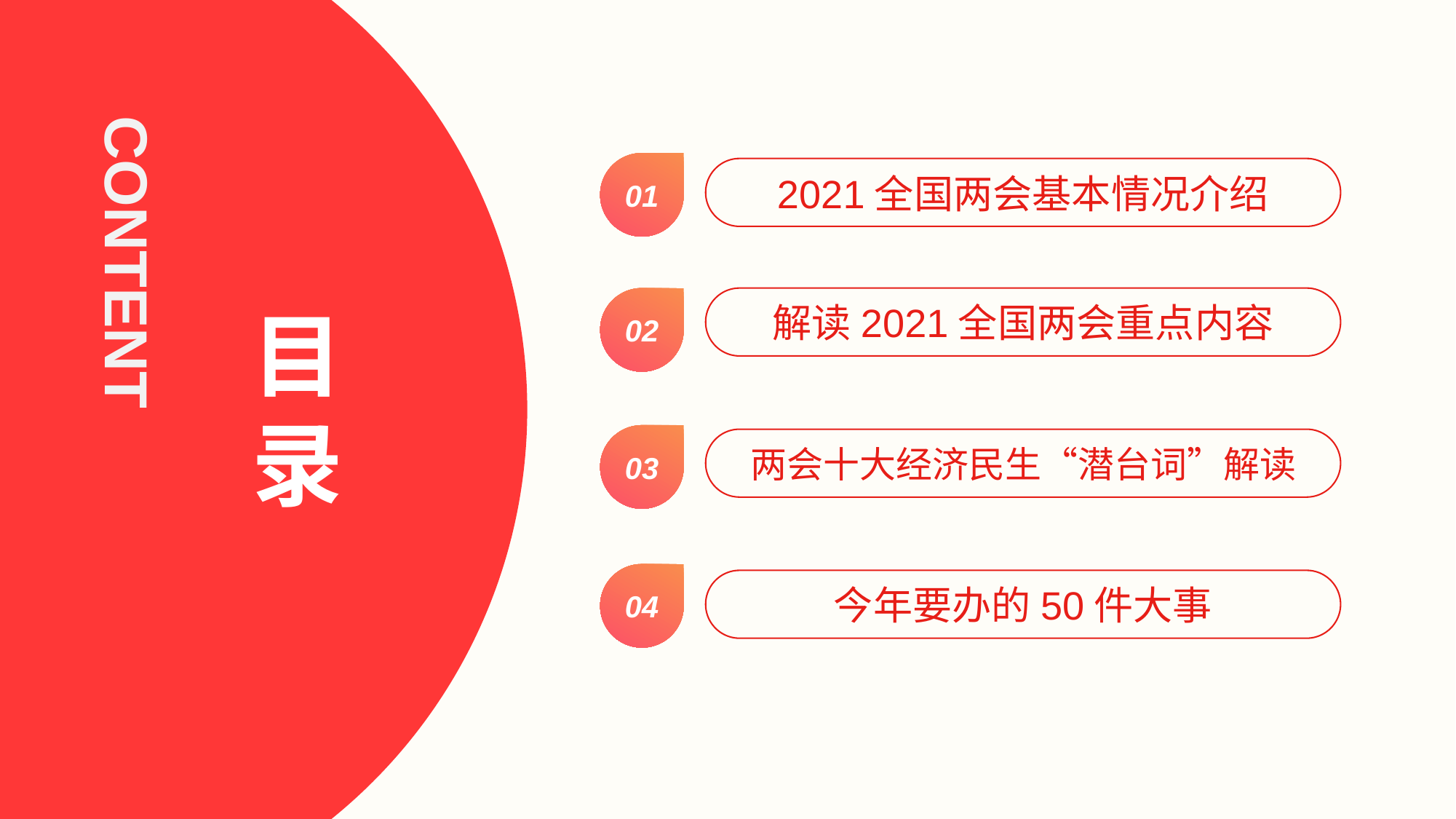

01
2021全国两会基本情况介绍
02
解读2021全国两会重点内容
目录
CONTENT
03
两会十大经济民生“潜台词”解读
04
今年要办的50件大事